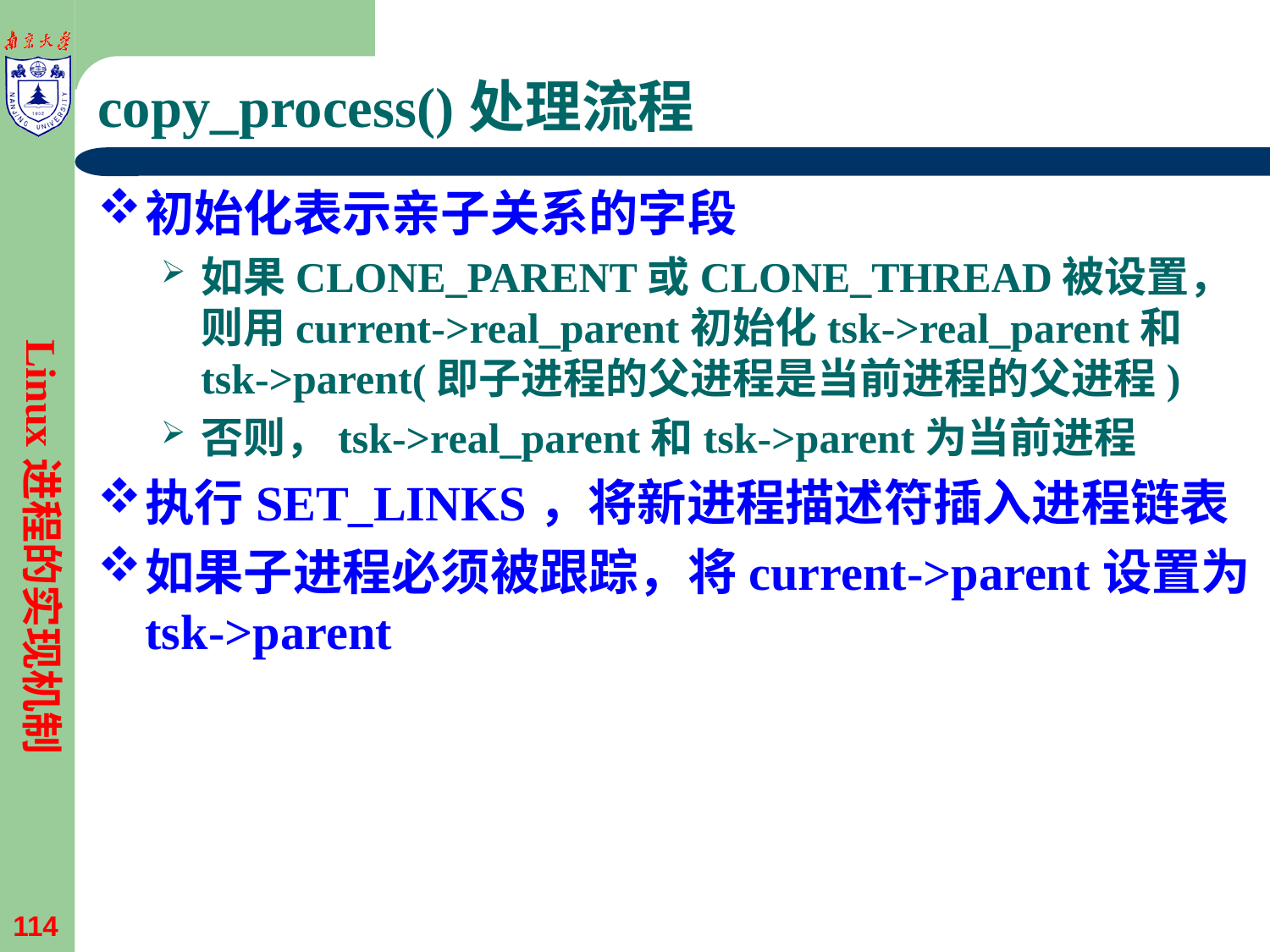

# copy_process()处理流程
初始化表示亲子关系的字段
如果CLONE_PARENT或CLONE_THREAD被设置，则用current->real_parent初始化tsk->real_parent和tsk->parent(即子进程的父进程是当前进程的父进程)
否则，tsk->real_parent和tsk->parent为当前进程
执行SET_LINKS，将新进程描述符插入进程链表
如果子进程必须被跟踪，将current->parent设置为tsk->parent

Linux进程的实现机制
114